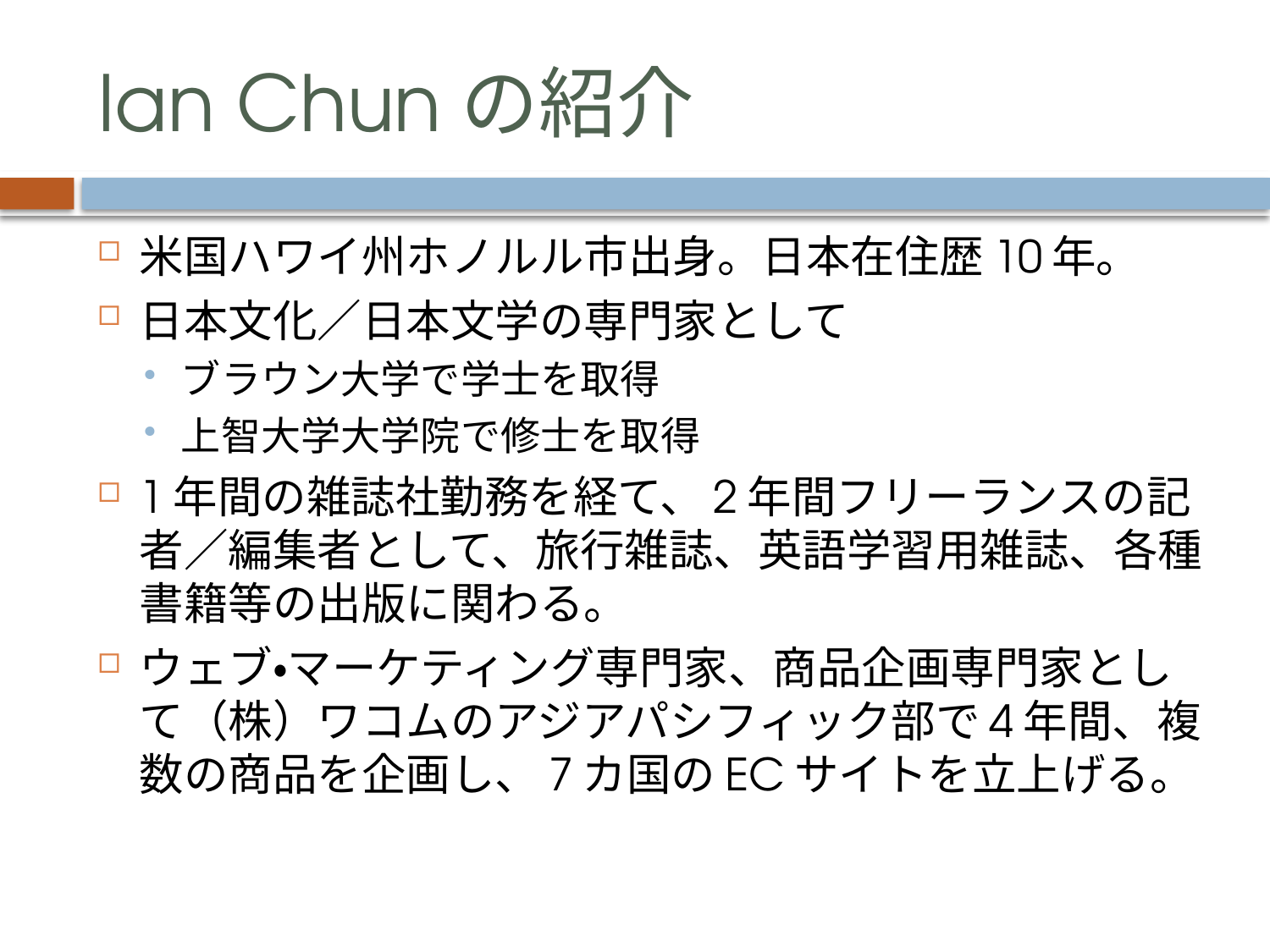

# Ian Chunの紹介
米国ハワイ州ホノルル市出身。日本在住歴10年。
日本文化／日本文学の専門家として
ブラウン大学で学士を取得
上智大学大学院で修士を取得
1年間の雑誌社勤務を経て、2年間フリーランスの記者／編集者として、旅行雑誌、英語学習用雑誌、各種書籍等の出版に関わる。
ウェブ・マーケティング専門家、商品企画専門家として（株）ワコムのアジアパシフィック部で4年間、複数の商品を企画し、7カ国のECサイトを立上げる。